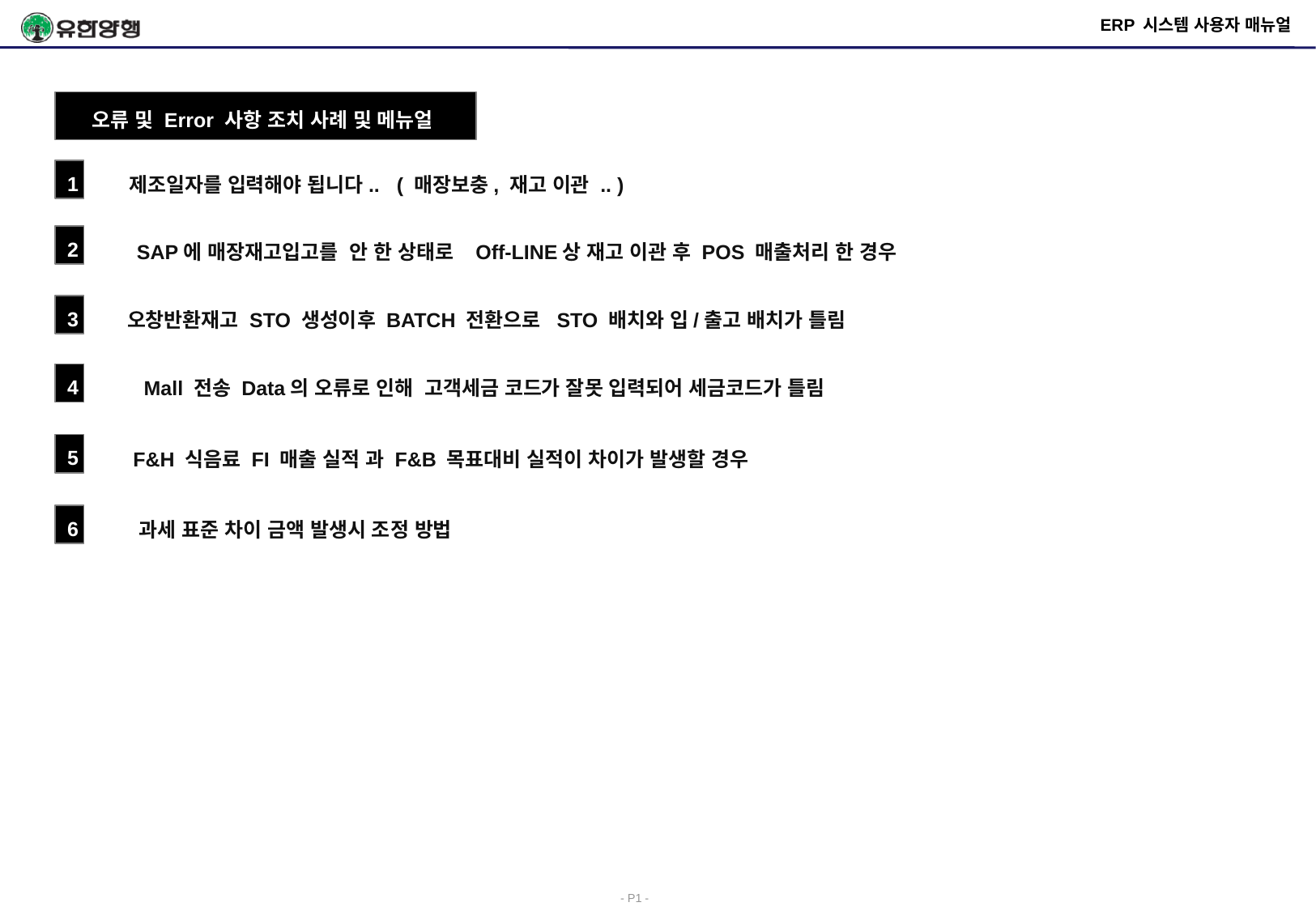

# ERP 시스템 사용자 매뉴얼
오류 및 Error 사항 조치 사례 및 메뉴얼
제조일자를 입력해야 됩니다..   ( 매장보충, 재고 이관 .. )
1
2
SAP에 매장재고입고를  안 한 상태로   Off-LINE상 재고 이관 후 POS 매출처리 한 경우

오창반환재고 STO 생성이후 BATCH 전환으로  STO 배치와 입/출고 배치가 틀림
3
Mall 전송 Data의 오류로 인해  고객세금 코드가 잘못 입력되어 세금코드가 틀림
4
F&H 식음료 FI 매출 실적 과 F&B 목표대비 실적이 차이가 발생할 경우
5
과세 표준 차이 금액 발생시 조정 방법

6